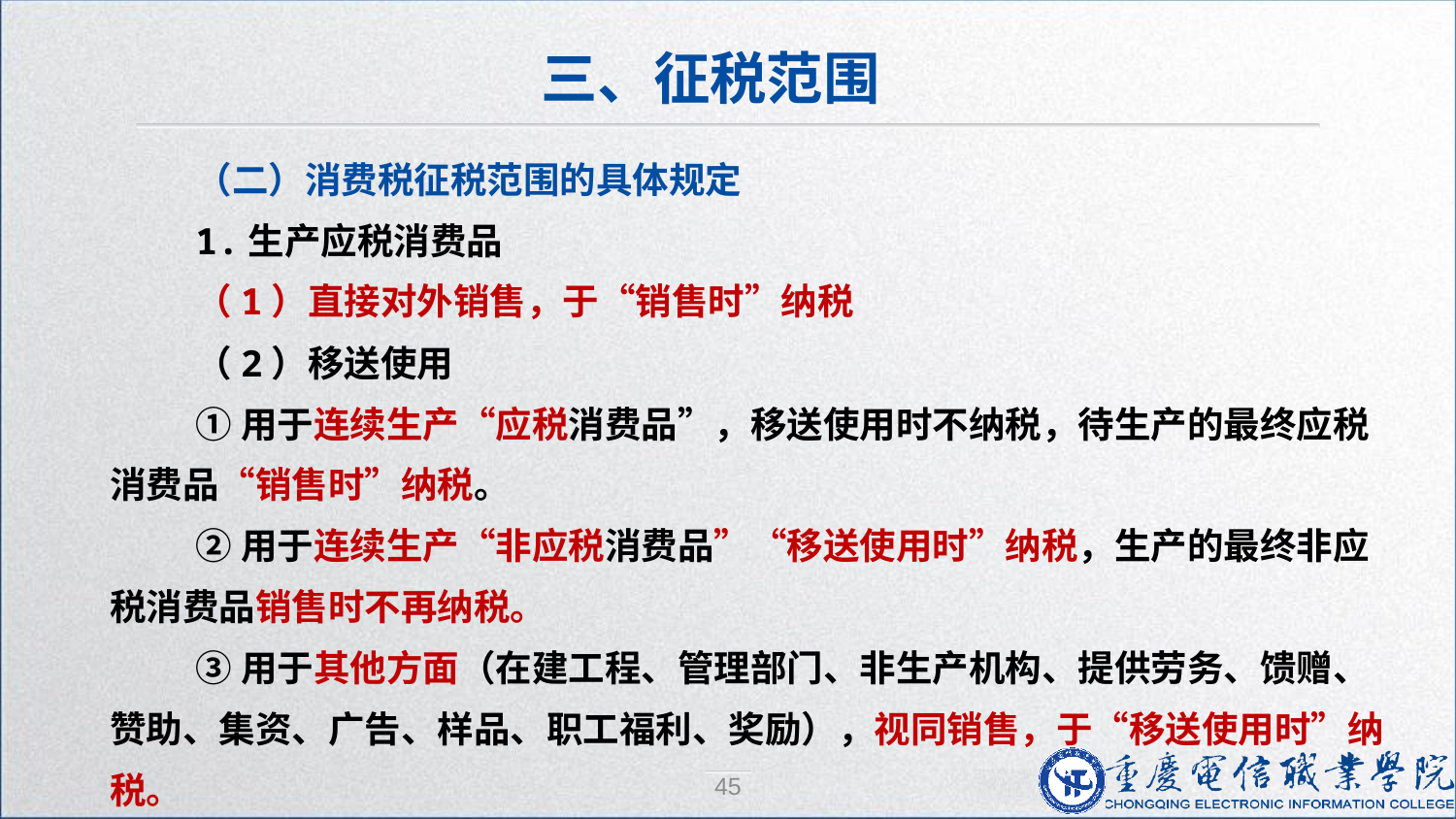

三、征税范围
（二）消费税征税范围的具体规定
1.生产应税消费品
（1）直接对外销售，于“销售时”纳税
（2）移送使用
①用于连续生产“应税消费品”，移送使用时不纳税，待生产的最终应税消费品“销售时”纳税。
②用于连续生产“非应税消费品”“移送使用时”纳税，生产的最终非应税消费品销售时不再纳税。
③用于其他方面（在建工程、管理部门、非生产机构、提供劳务、馈赠、赞助、集资、广告、样品、职工福利、奖励），视同销售，于“移送使用时”纳税。
45